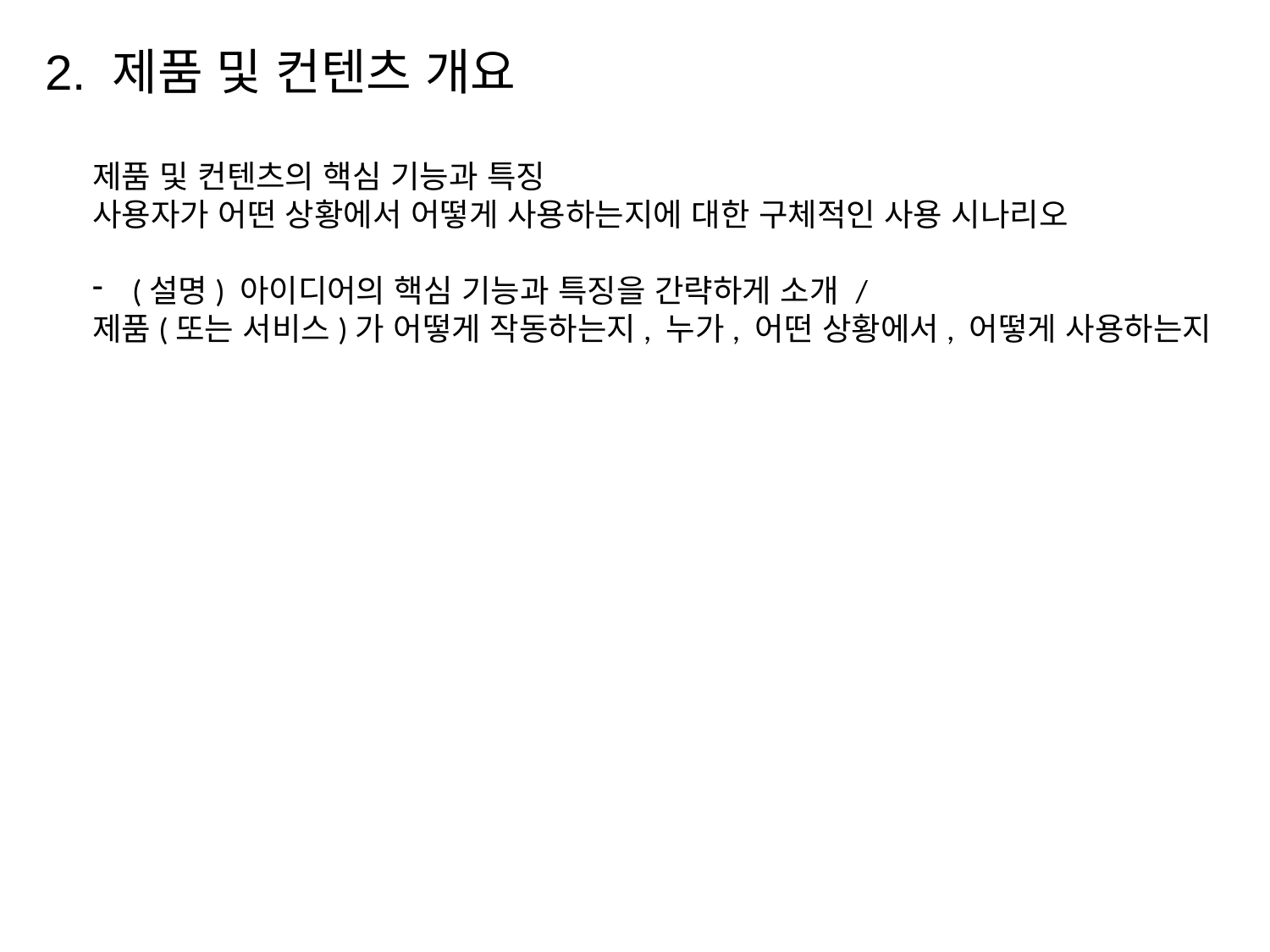

# 2. 제품 및 컨텐츠 개요
제품 및 컨텐츠의 핵심 기능과 특징
사용자가 어떤 상황에서 어떻게 사용하는지에 대한 구체적인 사용 시나리오

(설명) 아이디어의 핵심 기능과 특징을 간략하게 소개 /
제품(또는 서비스)가 어떻게 작동하는지, 누가, 어떤 상황에서, 어떻게 사용하는지